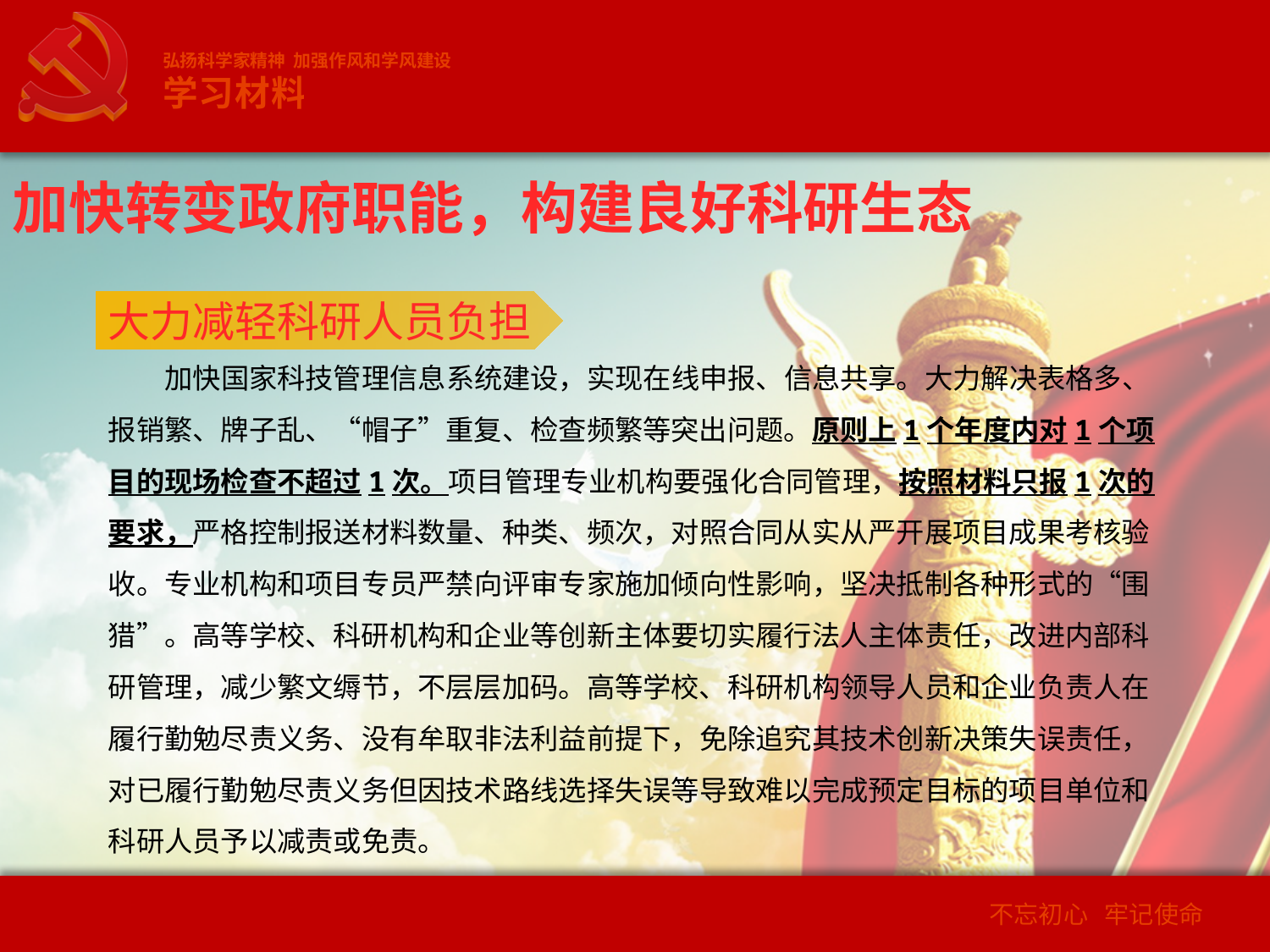

弘扬科学家精神  加强作风和学风建设
学习材料

加快转变政府职能，构建良好科研生态
大力减轻科研人员负担
加快国家科技管理信息系统建设，实现在线申报、信息共享。大力解决表格多、报销繁、牌子乱、“帽子”重复、检查频繁等突出问题。原则上1个年度内对1个项目的现场检查不超过1次。项目管理专业机构要强化合同管理，按照材料只报1次的要求，严格控制报送材料数量、种类、频次，对照合同从实从严开展项目成果考核验收。专业机构和项目专员严禁向评审专家施加倾向性影响，坚决抵制各种形式的“围猎”。高等学校、科研机构和企业等创新主体要切实履行法人主体责任，改进内部科研管理，减少繁文缛节，不层层加码。高等学校、科研机构领导人员和企业负责人在履行勤勉尽责义务、没有牟取非法利益前提下，免除追究其技术创新决策失误责任，对已履行勤勉尽责义务但因技术路线选择失误等导致难以完成预定目标的项目单位和科研人员予以减责或免责。

2
不忘初心   牢记使命